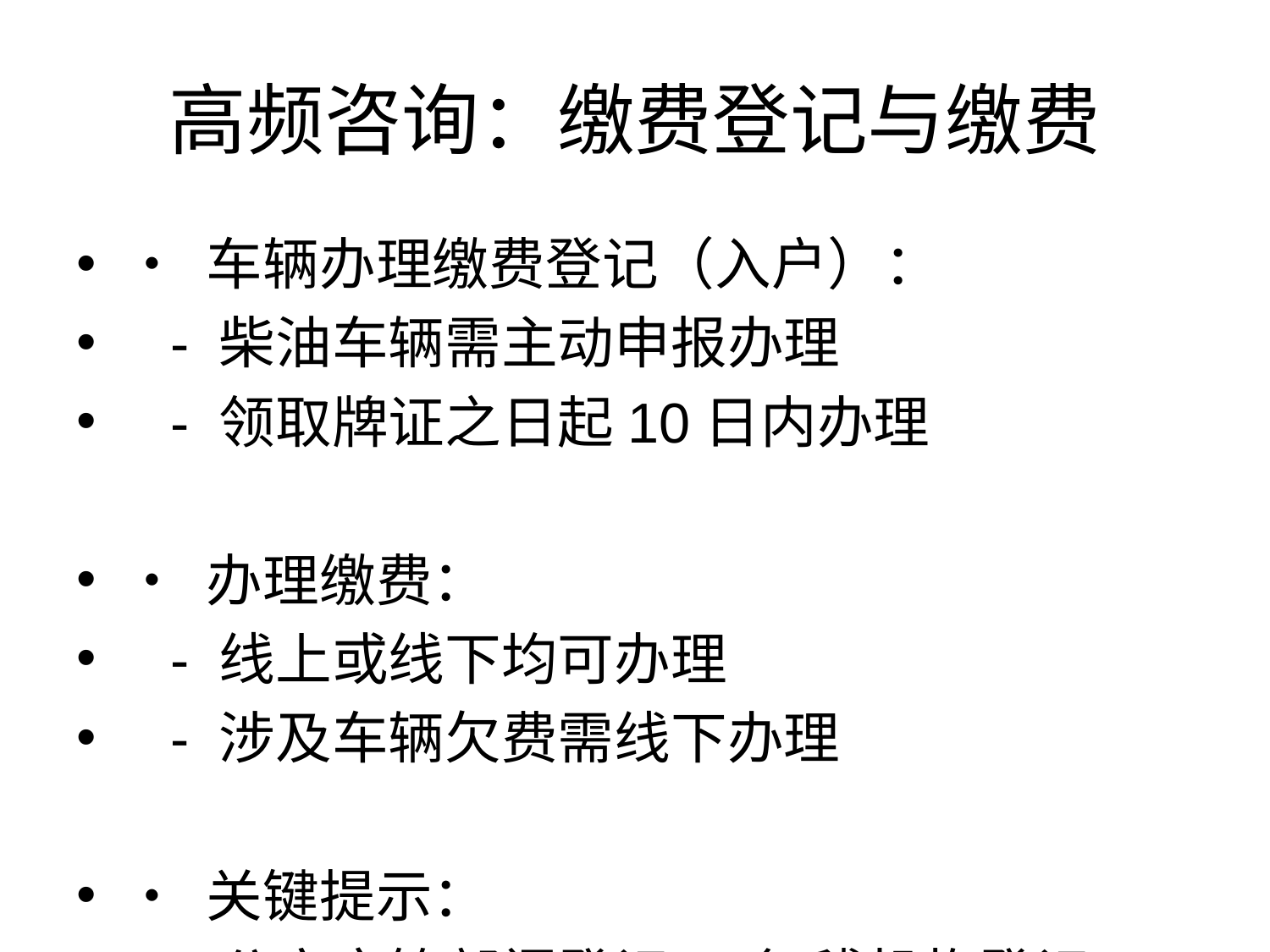

# 高频咨询：缴费登记与缴费
• 车辆办理缴费登记（入户）：
   - 柴油车辆需主动申报办理
   - 领取牌证之日起10日内办理

• 办理缴费：
   - 线上或线下均可办理
   - 涉及车辆欠费需线下办理

• 关键提示：
   - 公安交管部门登记 ≠ 征稽机构登记
   - 两者都需办理